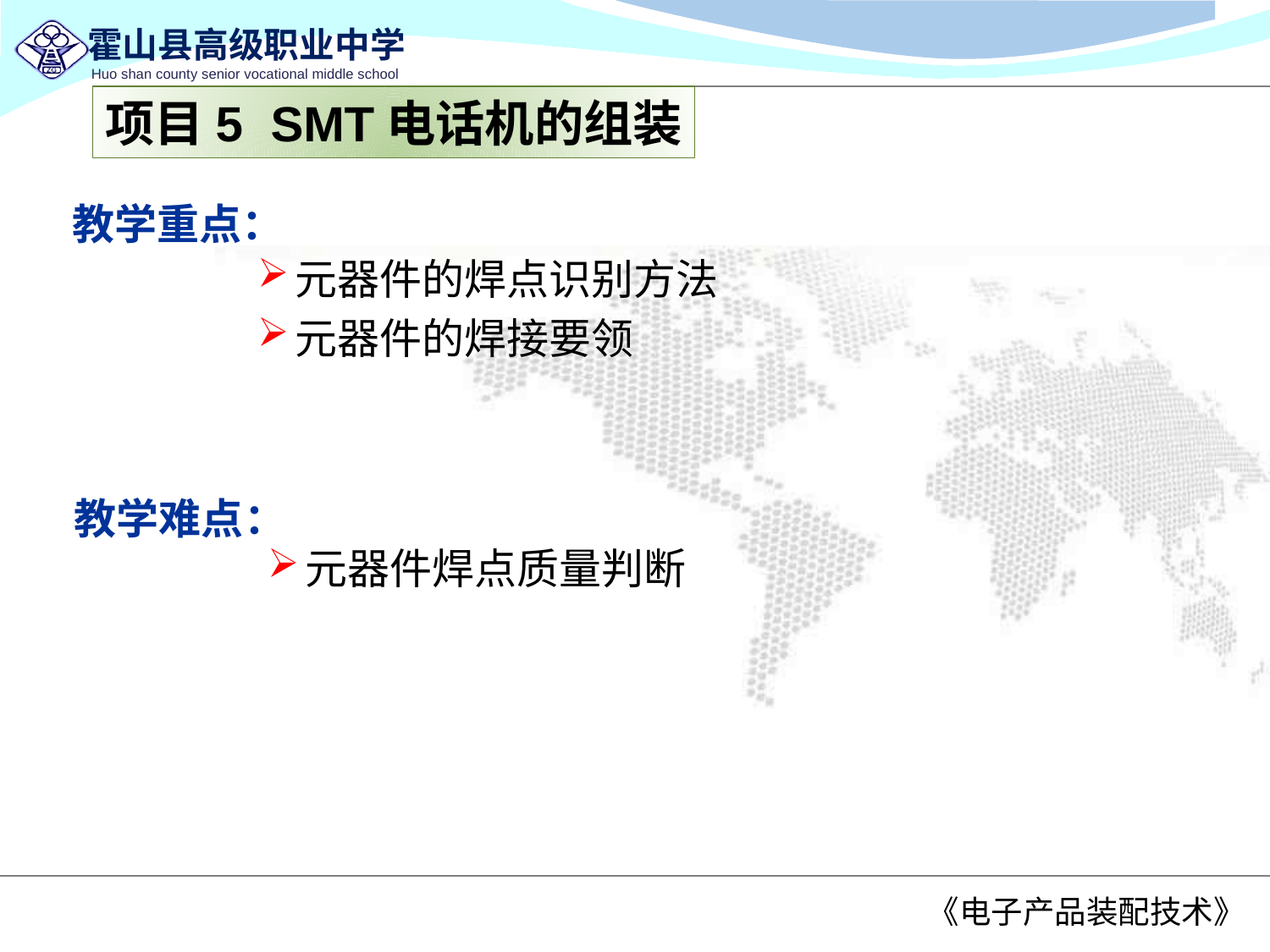

项目5  SMT电话机的组装
教学重点：
元器件的焊点识别方法
元器件的焊接要领

教学难点：
元器件焊点质量判断